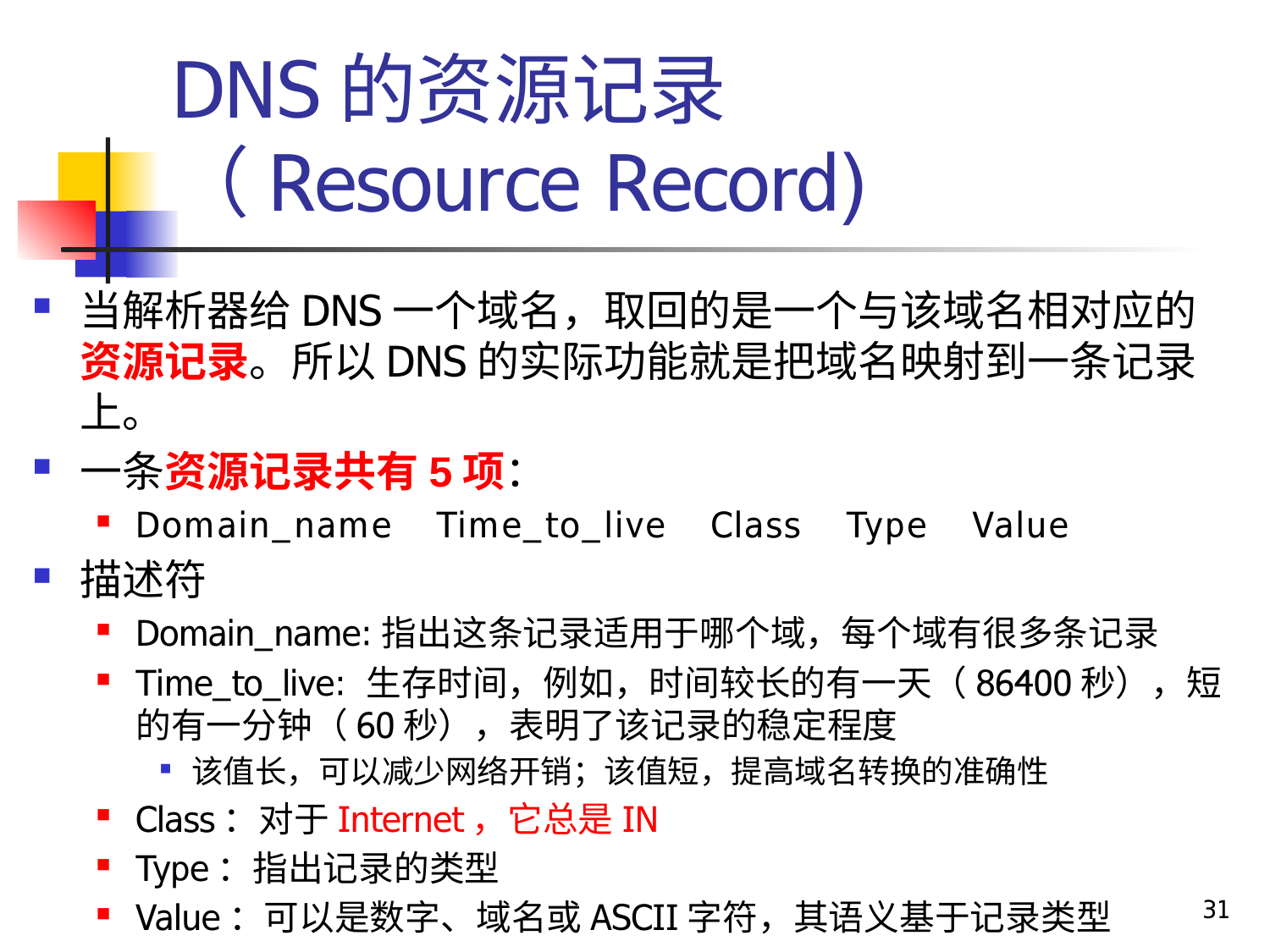

# DNS的资源记录 （Resource Record)
当解析器给DNS一个域名，取回的是一个与该域名相对应的资源记录。所以DNS的实际功能就是把域名映射到一条记录上。
一条资源记录共有5项：
Domain_name    Time_to_live    Class    Type    Value
描述符
Domain_name:指出这条记录适用于哪个域，每个域有很多条记录
Time_to_live: 生存时间，例如，时间较长的有一天（86400秒），短的有一分钟（60秒），表明了该记录的稳定程度
该值长，可以减少网络开销；该值短，提高域名转换的准确性
Class：对于Internet，它总是IN
Type：指出记录的类型
Value：可以是数字、域名或ASCII字符，其语义基于记录类型

31